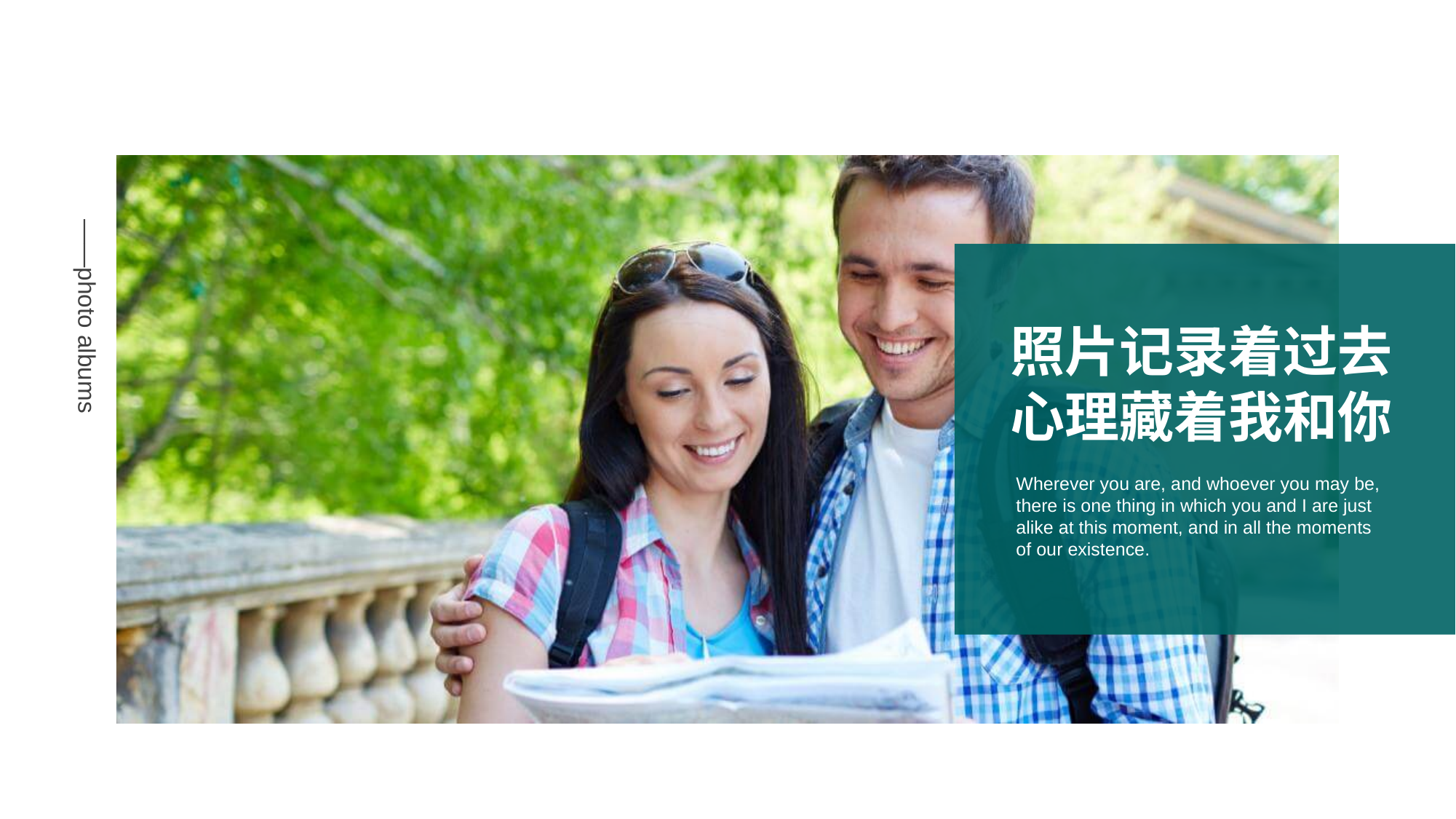

——photo albums

照片记录着过去
心理藏着我和你
Wherever you are, and whoever you may be, there is one thing in which you and I are just alike at this moment, and in all the moments of our existence.